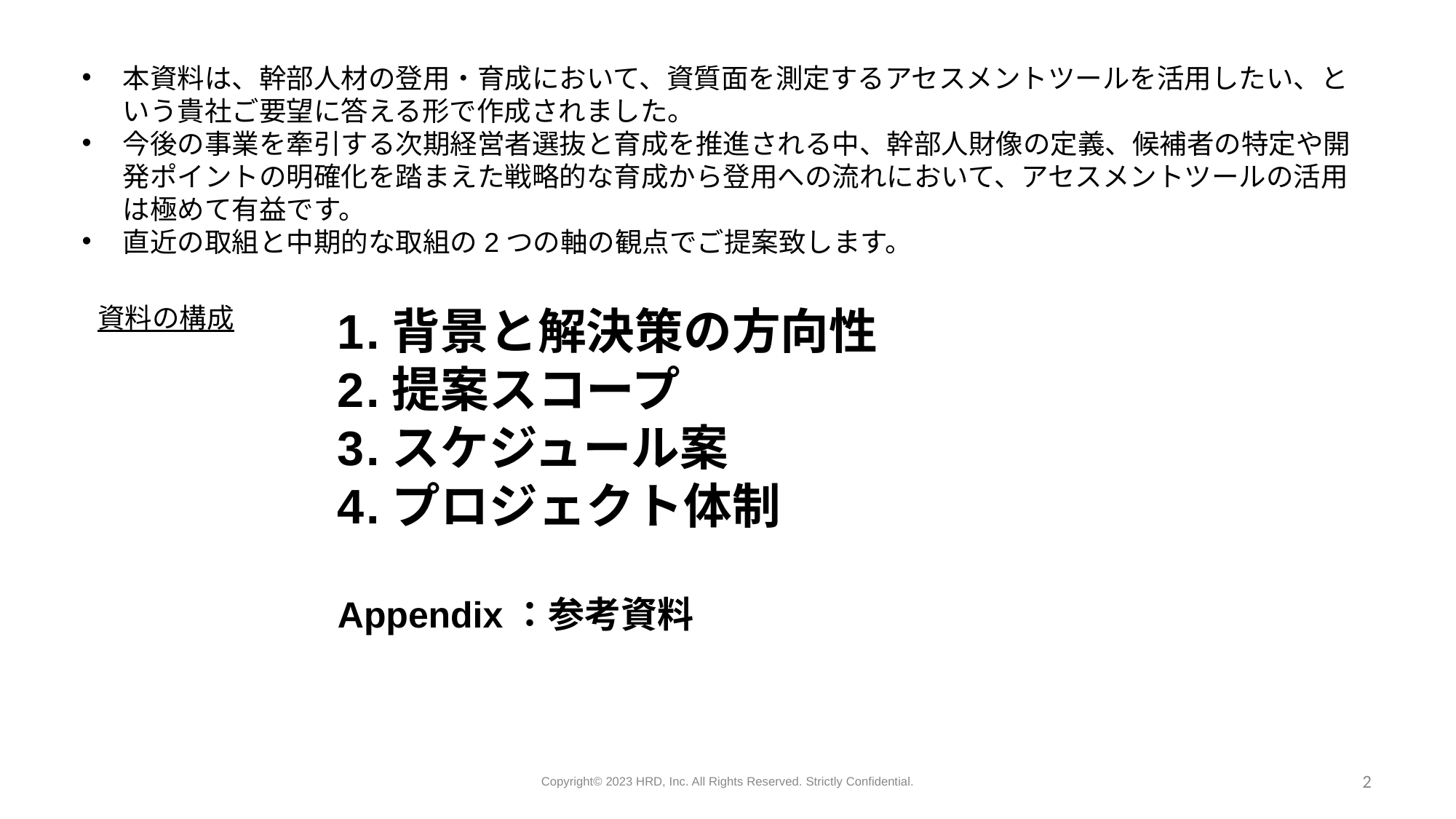

本資料は、幹部人材の登用・育成において、資質面を測定するアセスメントツールを活用したい、という貴社ご要望に答える形で作成されました。
今後の事業を牽引する次期経営者選抜と育成を推進される中、幹部人財像の定義、候補者の特定や開発ポイントの明確化を踏まえた戦略的な育成から登用への流れにおいて、アセスメントツールの活用は極めて有益です。
直近の取組と中期的な取組の2つの軸の観点でご提案致します。
資料の構成
背景と解決策の方向性
提案スコープ
スケジュール案
プロジェクト体制

Appendix：参考資料
Copyright©️ 2023 HRD, Inc. All Rights Reserved. Strictly Confidential.
2